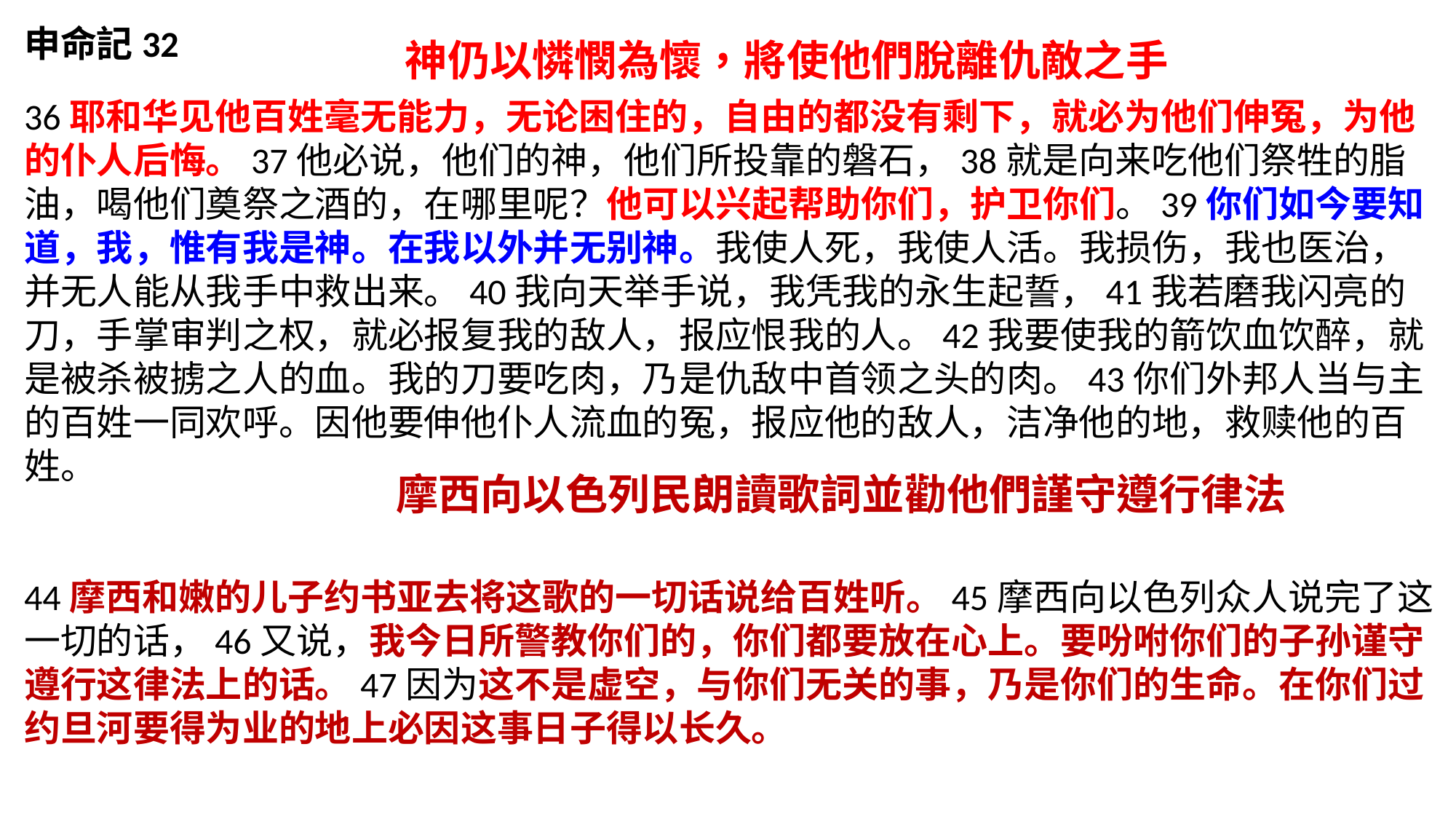

申命記32

36耶和华见他百姓毫无能力，无论困住的，自由的都没有剩下，就必为他们伸冤，为他的仆人后悔。37他必说，他们的神，他们所投靠的磐石，38就是向来吃他们祭牲的脂油，喝他们奠祭之酒的，在哪里呢？他可以兴起帮助你们，护卫你们。39你们如今要知道，我，惟有我是神。在我以外并无别神。我使人死，我使人活。我损伤，我也医治，并无人能从我手中救出来。40我向天举手说，我凭我的永生起誓，41我若磨我闪亮的刀，手掌审判之权，就必报复我的敌人，报应恨我的人。42我要使我的箭饮血饮醉，就是被杀被掳之人的血。我的刀要吃肉，乃是仇敌中首领之头的肉。43你们外邦人当与主的百姓一同欢呼。因他要伸他仆人流血的冤，报应他的敌人，洁净他的地，救赎他的百姓。

44摩西和嫩的儿子约书亚去将这歌的一切话说给百姓听。45摩西向以色列众人说完了这一切的话，46又说，我今日所警教你们的，你们都要放在心上。要吩咐你们的子孙谨守遵行这律法上的话。47因为这不是虚空，与你们无关的事，乃是你们的生命。在你们过约旦河要得为业的地上必因这事日子得以长久。
神仍以憐憫為懷，將使他們脫離仇敵之手
摩西向以色列民朗讀歌詞並勸他們謹守遵行律法